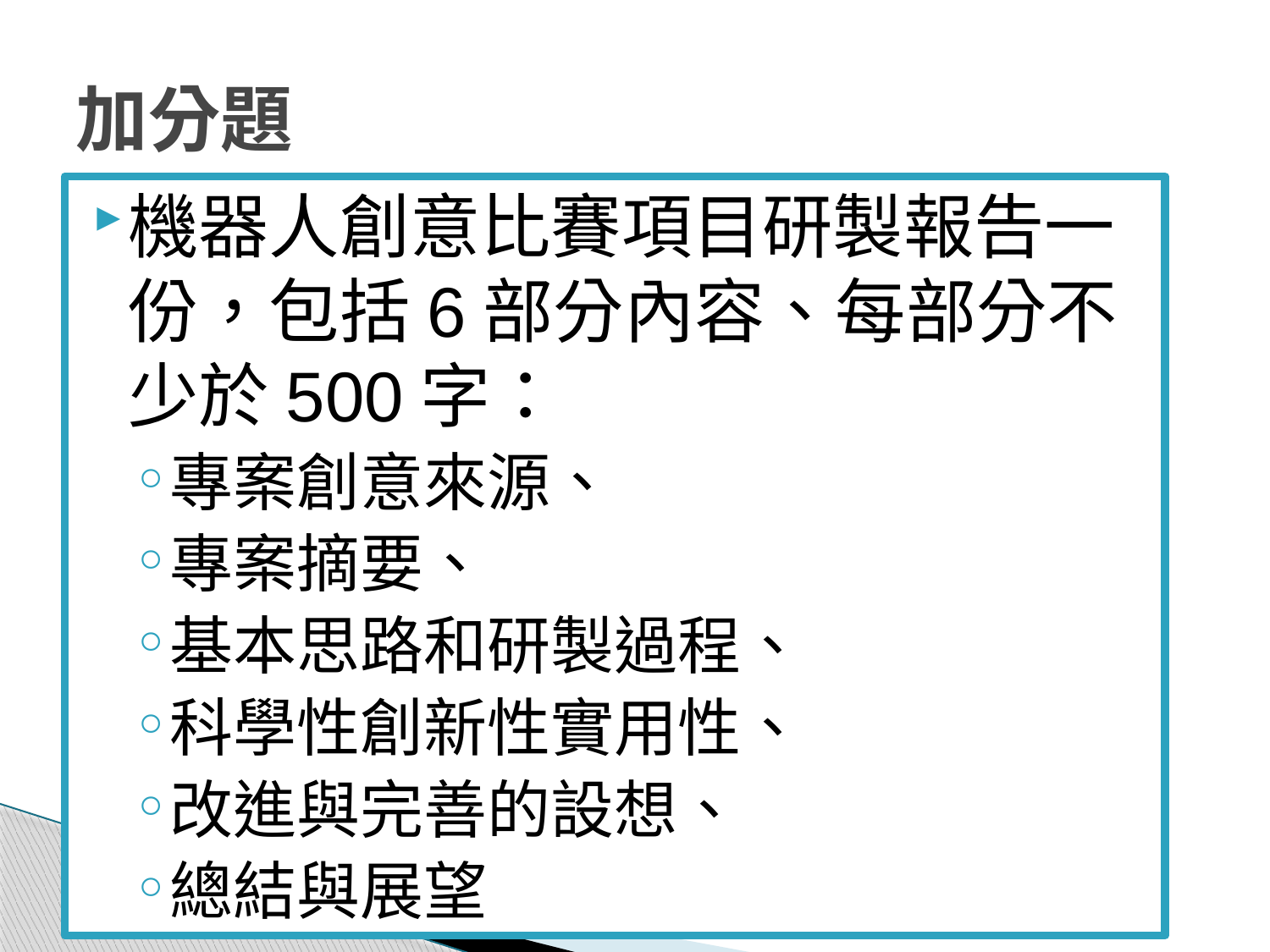

# 加分題
機器人創意比賽項目研製報告一份，包括6部分內容、每部分不少於500字：
專案創意來源、
專案摘要、
基本思路和研製過程、
科學性創新性實用性、
改進與完善的設想、
總結與展望